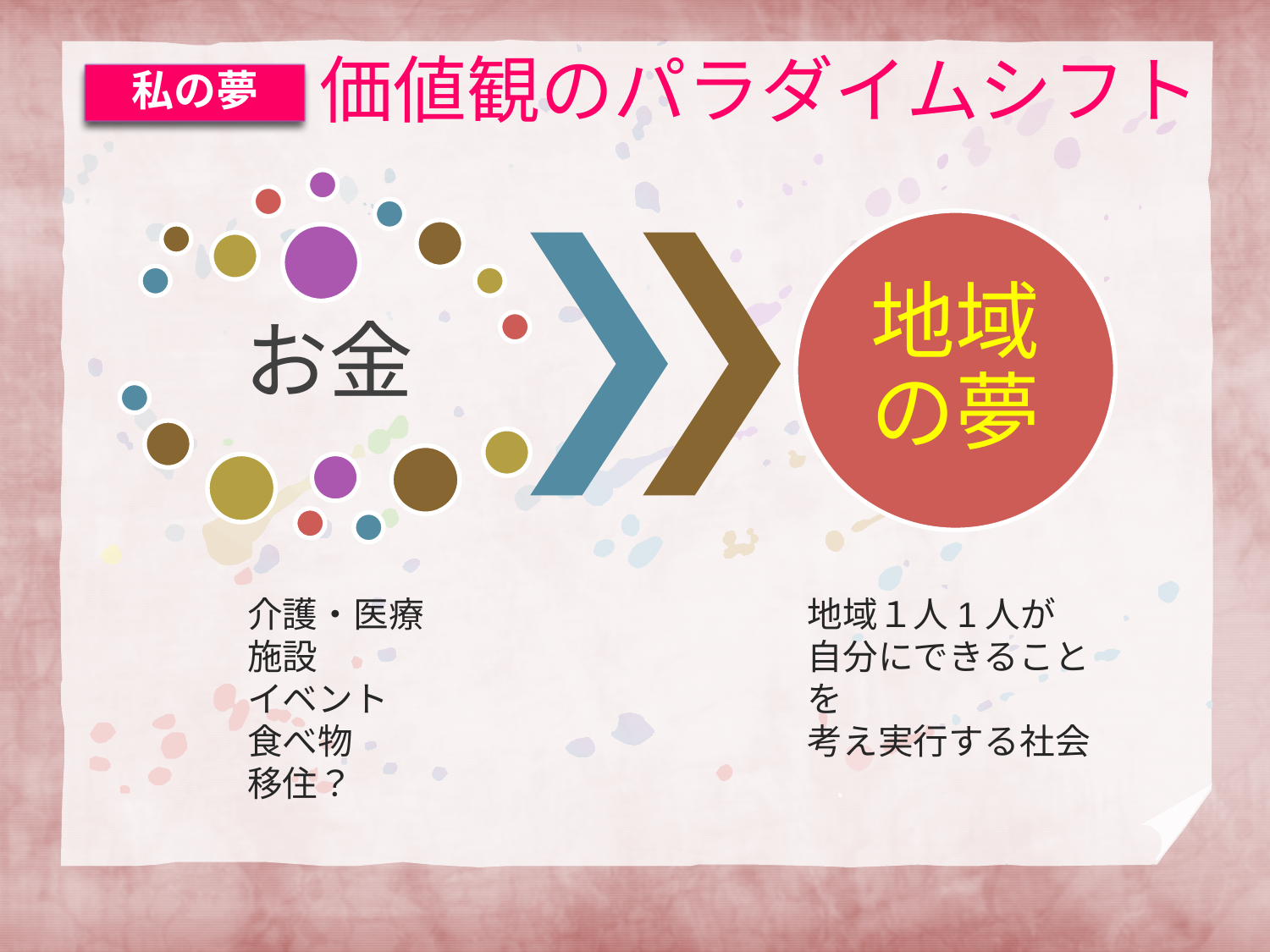

価値観のパラダイムシフト
私の夢
お金
地域の夢
介護・医療
施設
イベント
食べ物
移住？
地域１人1人が
自分にできることを
考え実行する社会